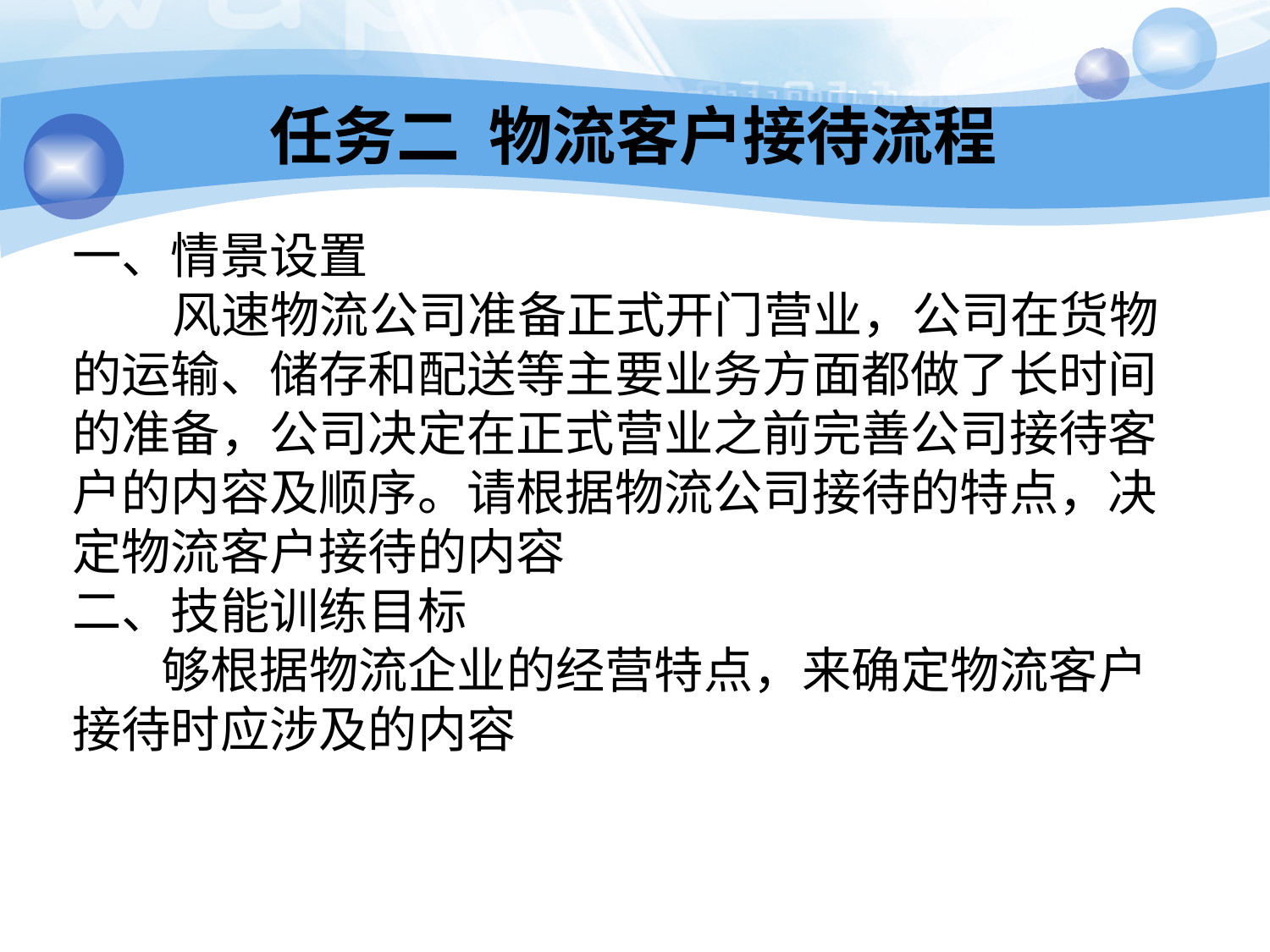

任务二  物流客户接待流程
一、情景设置
        风速物流公司准备正式开门营业，公司在货物的运输、储存和配送等主要业务方面都做了长时间的准备，公司决定在正式营业之前完善公司接待客户的内容及顺序。请根据物流公司接待的特点，决定物流客户接待的内容
二、技能训练目标
       够根据物流企业的经营特点，来确定物流客户接待时应涉及的内容